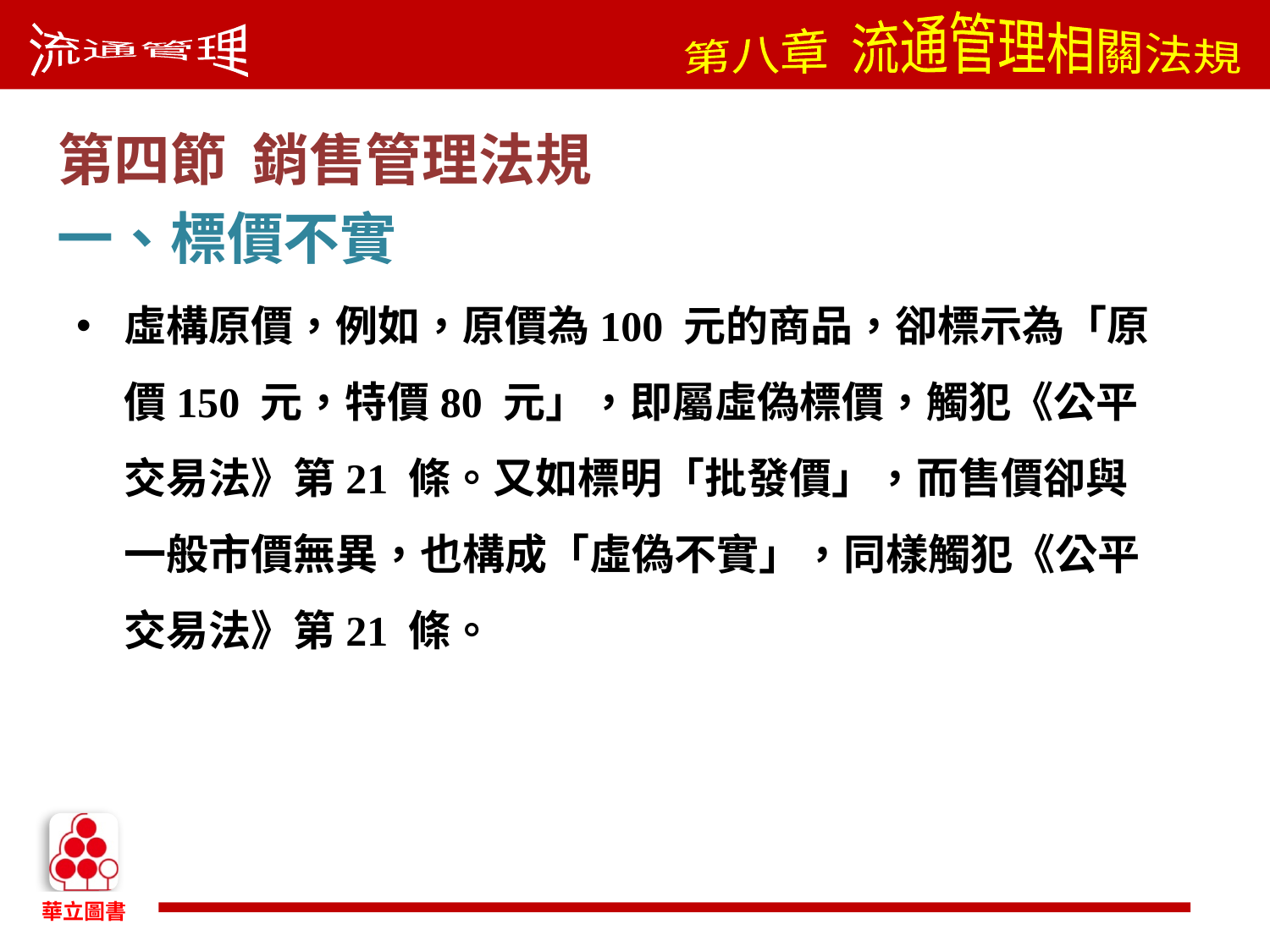

第四節  銷售管理法規
一、標價不實
虛構原價，例如，原價為100 元的商品，卻標示為「原價150 元，特價80 元」，即屬虛偽標價，觸犯《公平交易法》第21 條。又如標明「批發價」，而售價卻與一般市價無異，也構成「虛偽不實」，同樣觸犯《公平交易法》第21 條。